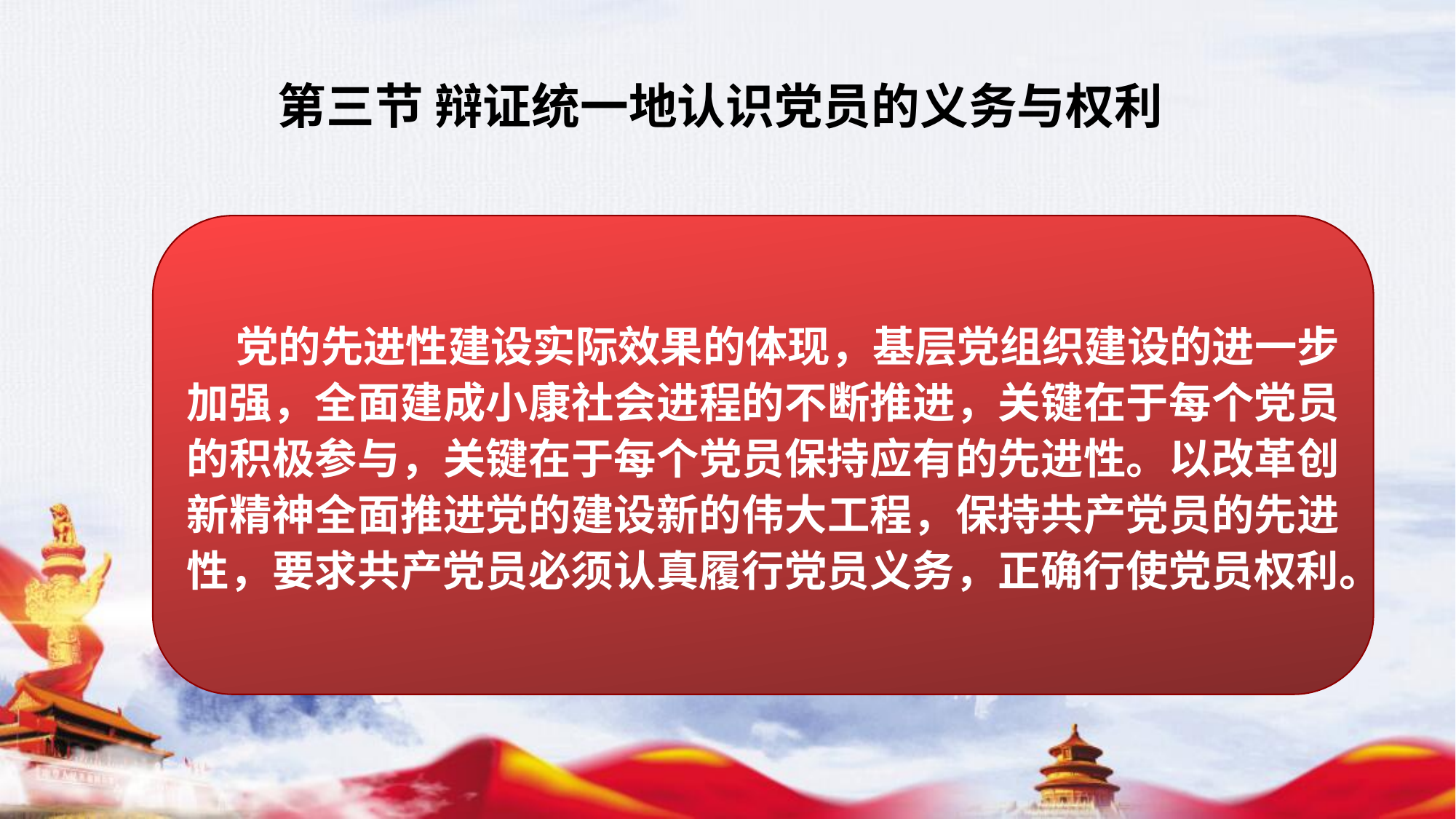

第三节 辩证统一地认识党员的义务与权利
    党的先进性建设实际效果的体现，基层党组织建设的进一步加强，全面建成小康社会进程的不断推进，关键在于每个党员的积极参与，关键在于每个党员保持应有的先进性。以改革创新精神全面推进党的建设新的伟大工程，保持共产党员的先进性，要求共产党员必须认真履行党员义务，正确行使党员权利。